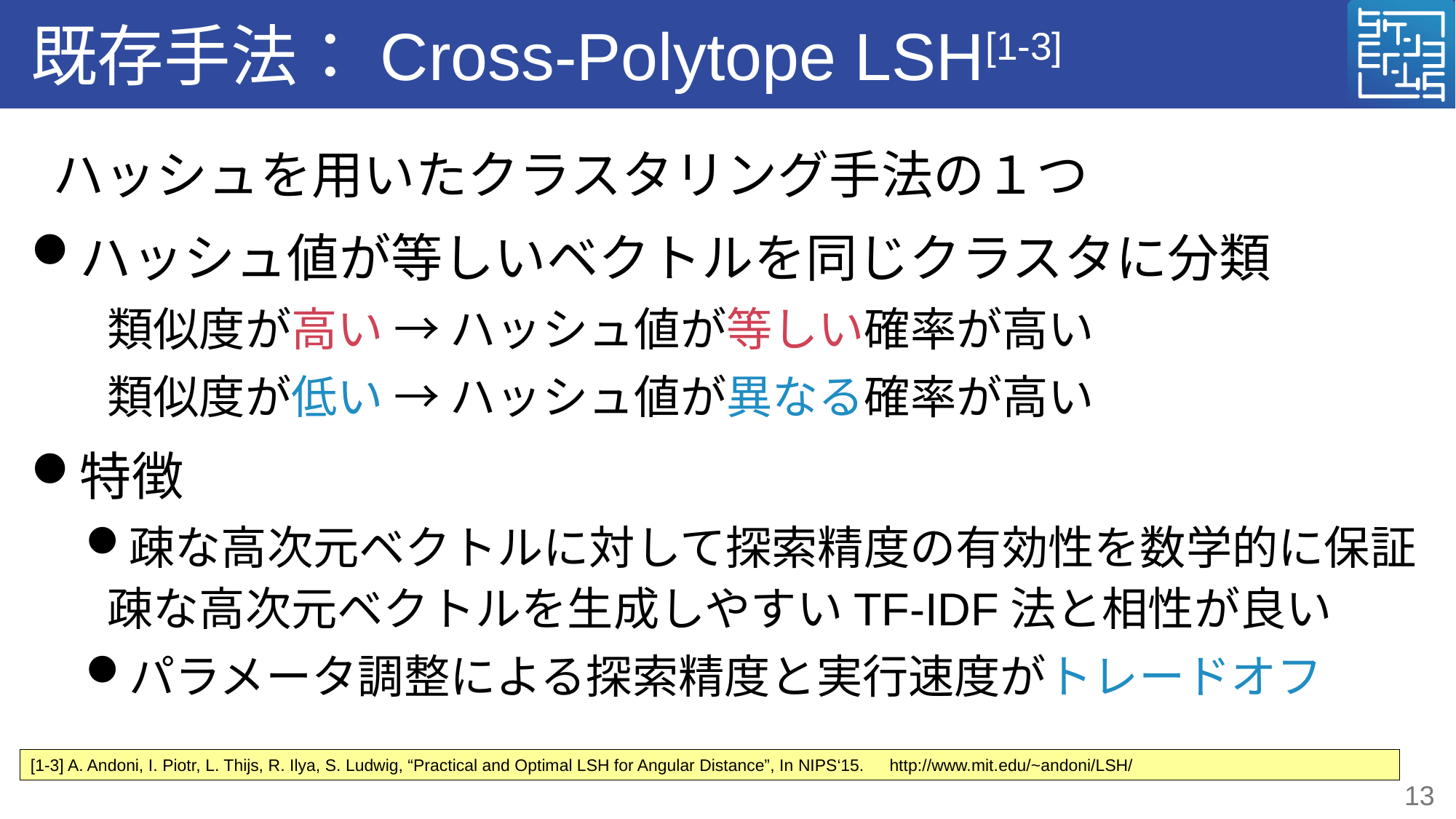

# 既存手法：Cross-Polytope LSH[1-3]
ハッシュを用いたクラスタリング手法の１つ
ハッシュ値が等しいベクトルを同じクラスタに分類
類似度が高い → ハッシュ値が等しい確率が高い
類似度が低い → ハッシュ値が異なる確率が高い
特徴
疎な高次元ベクトルに対して探索精度の有効性を数学的に保証
疎な高次元ベクトルを生成しやすいTF-IDF法と相性が良い
パラメータ調整による探索精度と実行速度がトレードオフ
[1-3] A. Andoni, I. Piotr, L. Thijs, R. Ilya, S. Ludwig, “Practical and Optimal LSH for Angular Distance”, In NIPS‘15.　http://www.mit.edu/~andoni/LSH/
13